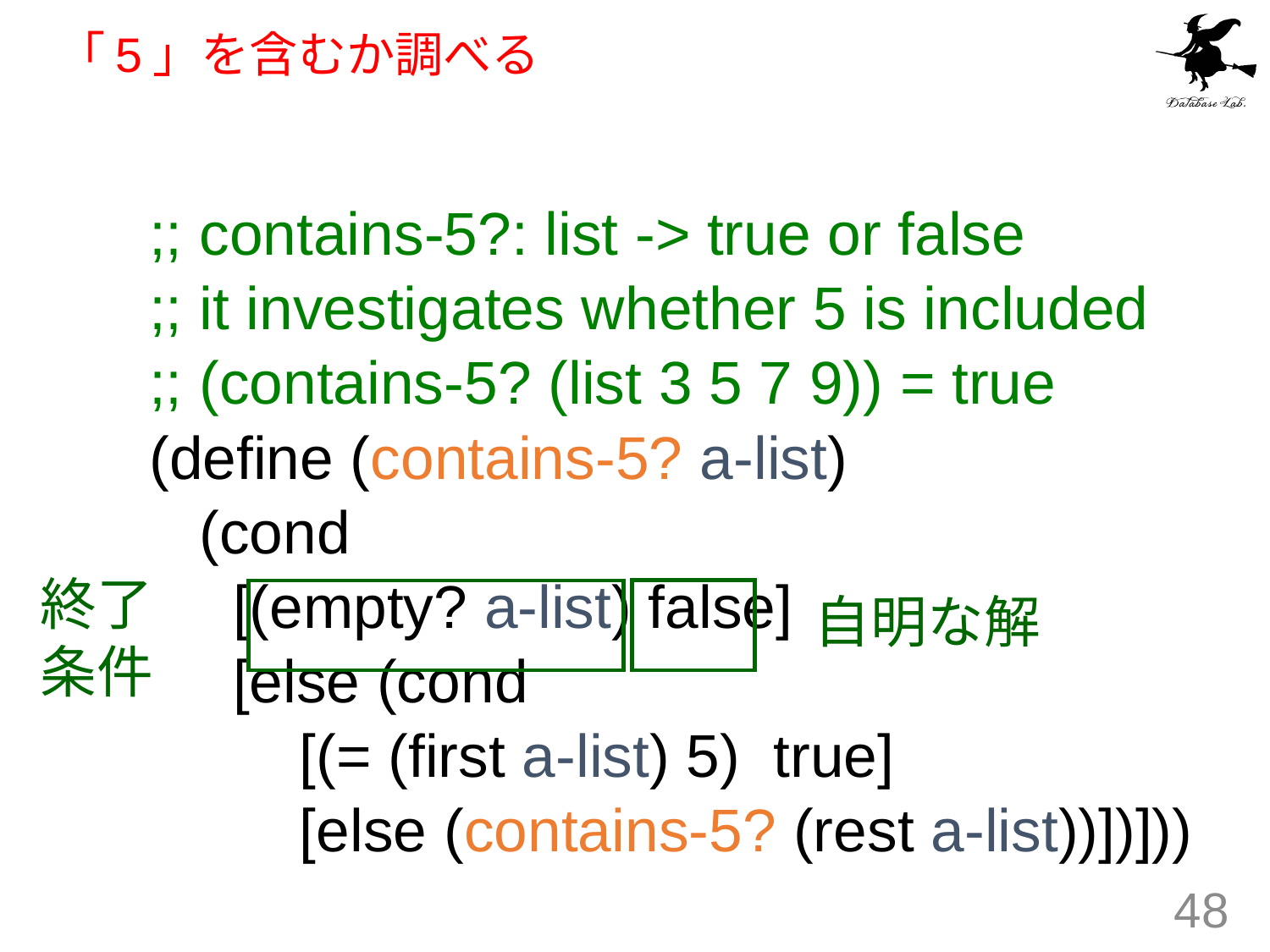

# 「5」を含むか調べる
;; contains-5?: list -> true or false
;; it investigates whether 5 is included
;; (contains-5? (list 3 5 7 9)) = true
(define (contains-5? a-list)
   (cond
     [(empty? a-list) false]
     [else (cond
         [(= (first a-list) 5)  true]
         [else (contains-5? (rest a-list))])]))
終了
条件
自明な解

48